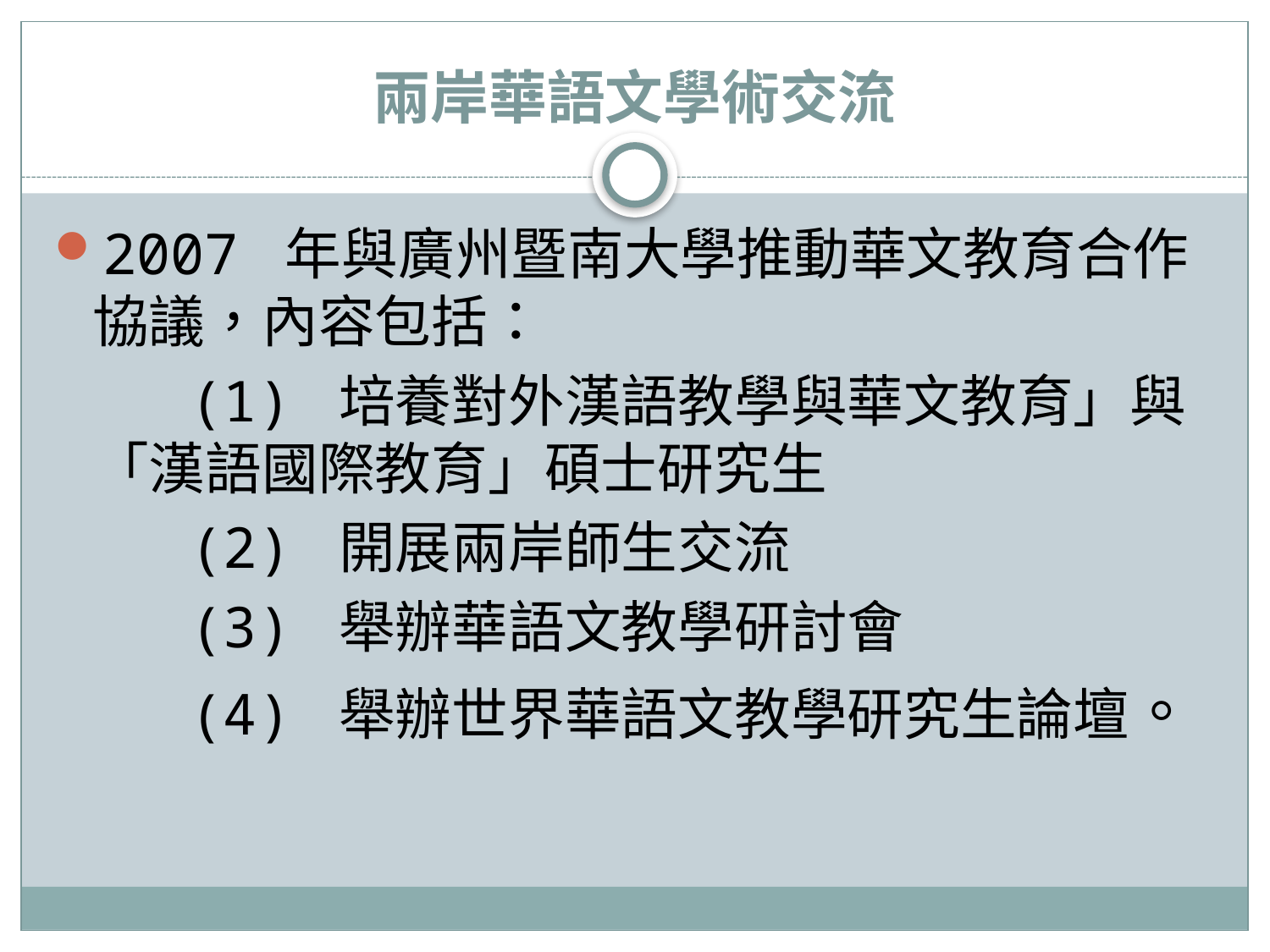

# 兩岸華語文學術交流
2007 年與廣州暨南大學推動華文教育合作協議，內容包括：
    (1) 培養對外漢語教學與華文教育」與「漢語國際教育」碩士研究生
    (2) 開展兩岸師生交流
    (3) 舉辦華語文教學研討會
    (4) 舉辦世界華語文教學研究生論壇。